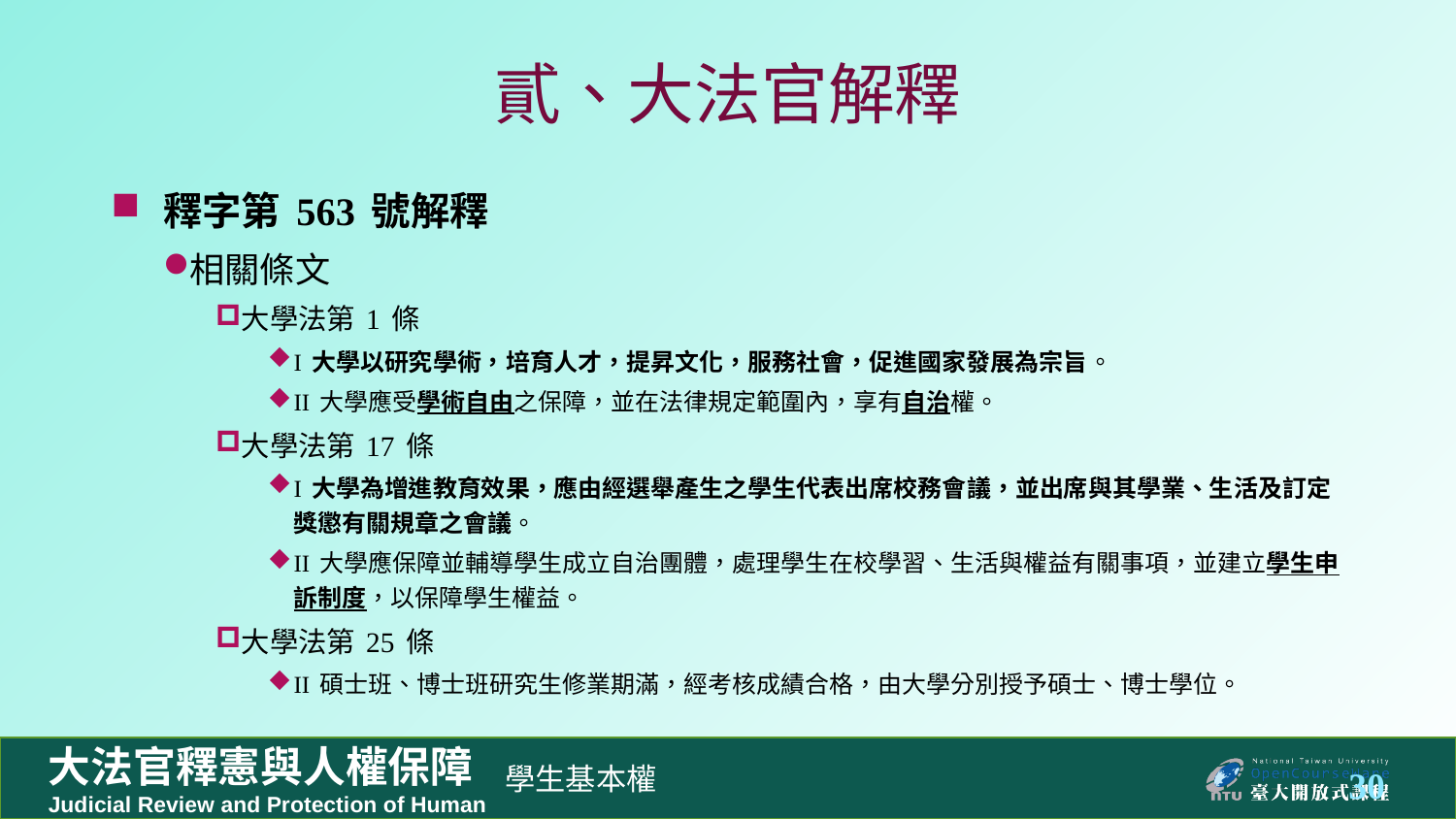

# 貳、大法官解釋
釋字第 563 號解釋
相關條文
大學法第 1 條
I 大學以研究學術，培育人才，提昇文化，服務社會，促進國家發展為宗旨。
II 大學應受學術自由之保障，並在法律規定範圍內，享有自治權。
大學法第 17 條
I 大學為增進教育效果，應由經選舉產生之學生代表出席校務會議，並出席與其學業、生活及訂定獎懲有關規章之會議。
II 大學應保障並輔導學生成立自治團體，處理學生在校學習、生活與權益有關事項，並建立學生申訴制度，以保障學生權益。
大學法第 25 條
II 碩士班、博士班研究生修業期滿，經考核成績合格，由大學分別授予碩士、博士學位。